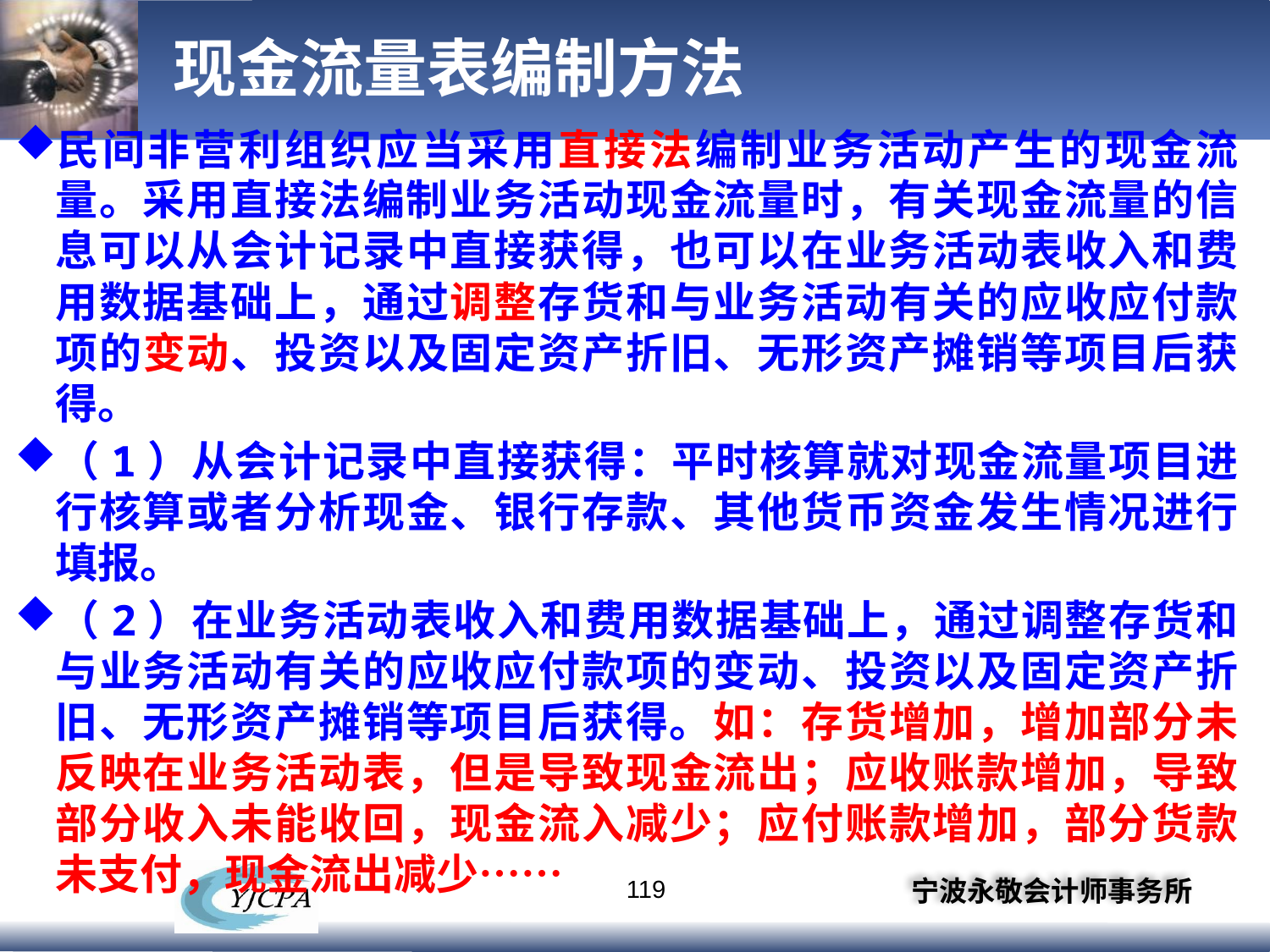

# 现金流量表编制方法
民间非营利组织应当采用直接法编制业务活动产生的现金流量。采用直接法编制业务活动现金流量时，有关现金流量的信息可以从会计记录中直接获得，也可以在业务活动表收入和费用数据基础上，通过调整存货和与业务活动有关的应收应付款项的变动、投资以及固定资产折旧、无形资产摊销等项目后获得。
（1）从会计记录中直接获得：平时核算就对现金流量项目进行核算或者分析现金、银行存款、其他货币资金发生情况进行填报。
（2）在业务活动表收入和费用数据基础上，通过调整存货和与业务活动有关的应收应付款项的变动、投资以及固定资产折旧、无形资产摊销等项目后获得。如：存货增加，增加部分未反映在业务活动表，但是导致现金流出；应收账款增加，导致部分收入未能收回，现金流入减少；应付账款增加，部分货款未支付，现金流出减少……